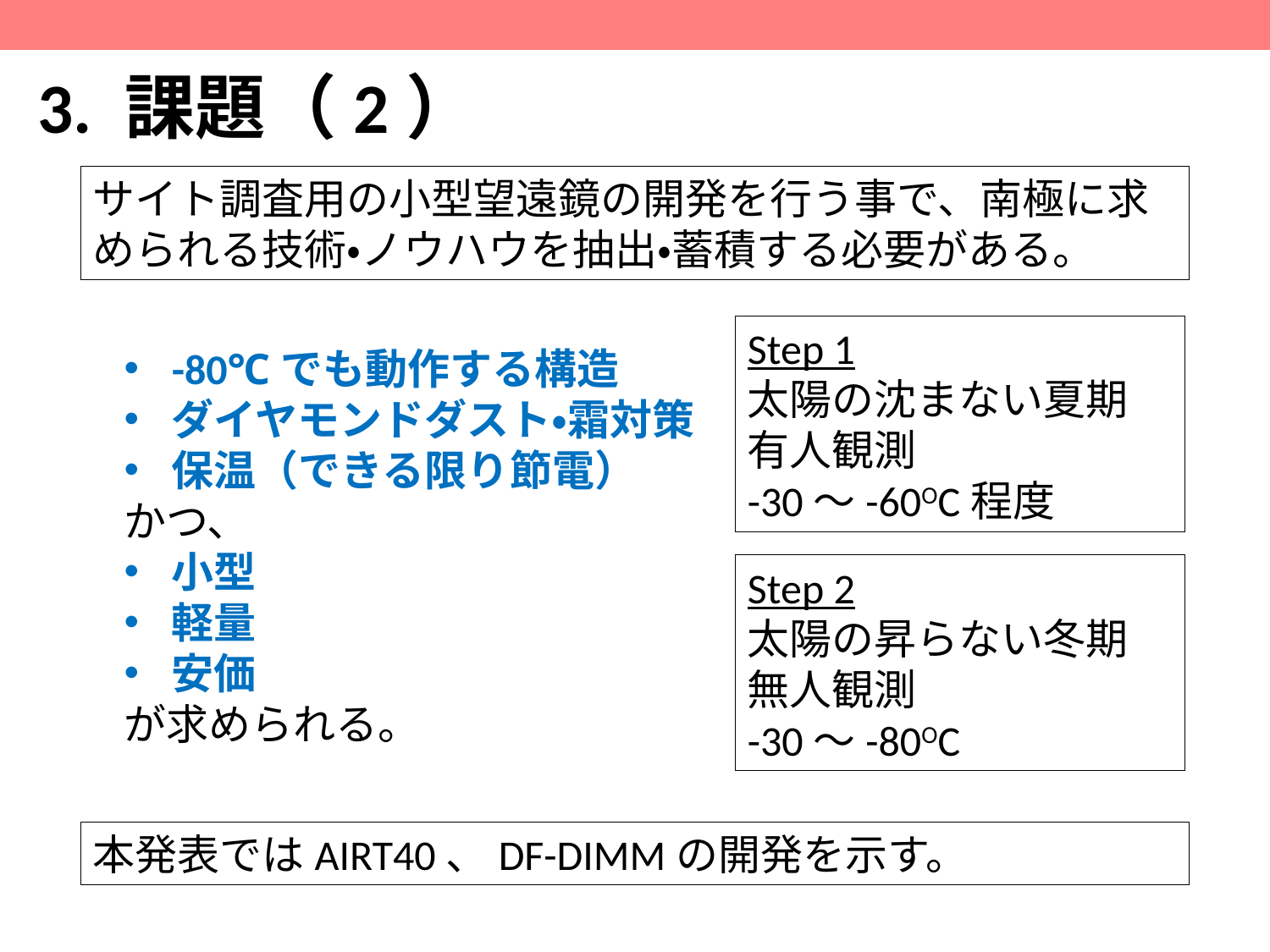

# 3. 課題（2）
サイト調査用の小型望遠鏡の開発を行う事で、南極に求められる技術・ノウハウを抽出・蓄積する必要がある。
Step 1
太陽の沈まない夏期
有人観測
-30～-60OC程度
-80℃でも動作する構造
ダイヤモンドダスト・霜対策
保温（できる限り節電）
かつ、
小型
軽量
安価
が求められる。
Step 2
太陽の昇らない冬期
無人観測
-30～-80OC
本発表ではAIRT40、DF-DIMMの開発を示す。